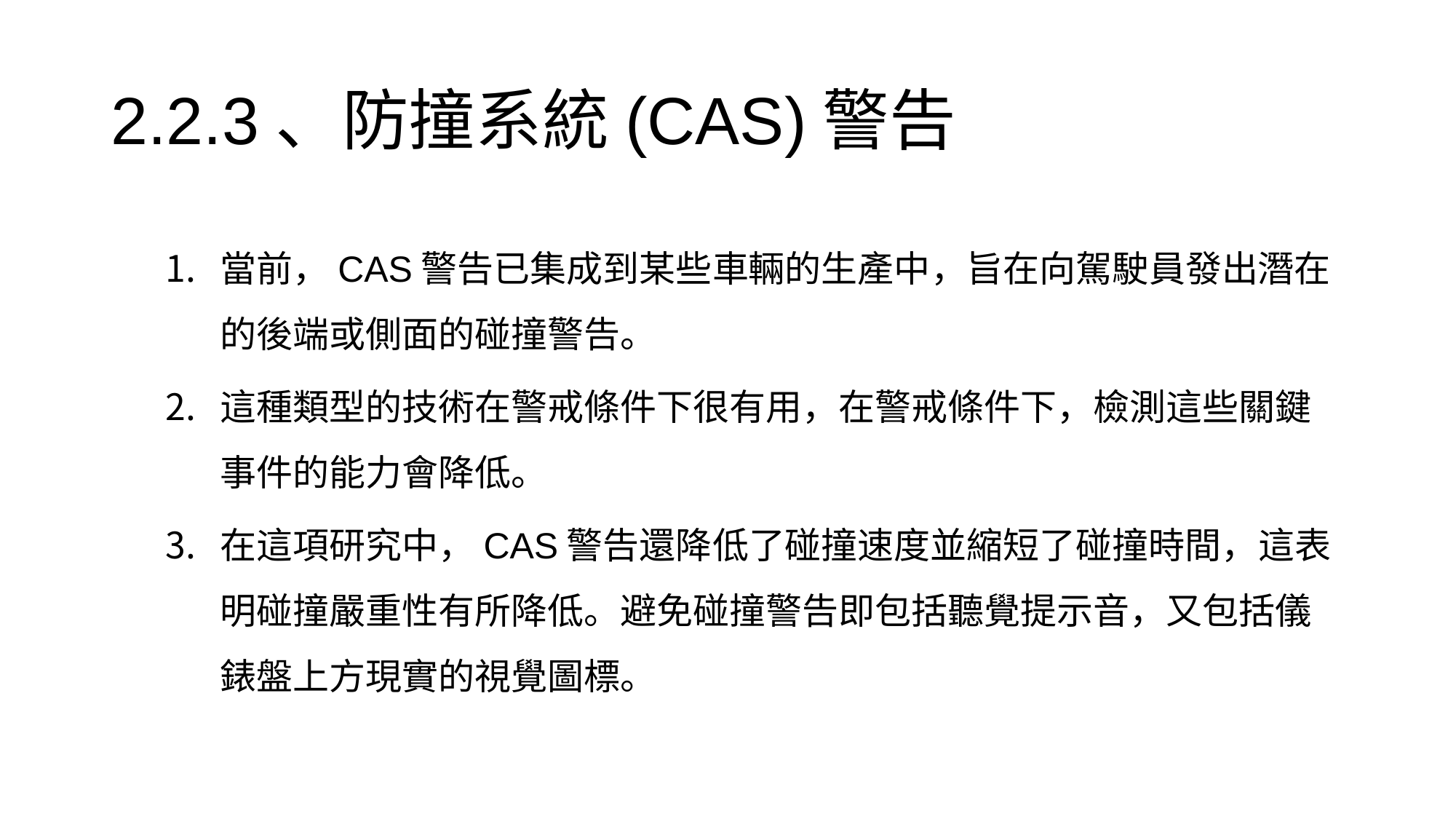

# 2.2.3、防撞系統(CAS)警告
當前，CAS警告已集成到某些車輛的生產中，旨在向駕駛員發出潛在的後端或側面的碰撞警告。
這種類型的技術在警戒條件下很有用，在警戒條件下，檢測這些關鍵事件的能力會降低。
在這項研究中，CAS警告還降低了碰撞速度並縮短了碰撞時間，這表明碰撞嚴重性有所降低。避免碰撞警告即包括聽覺提示音，又包括儀錶盤上方現實的視覺圖標。